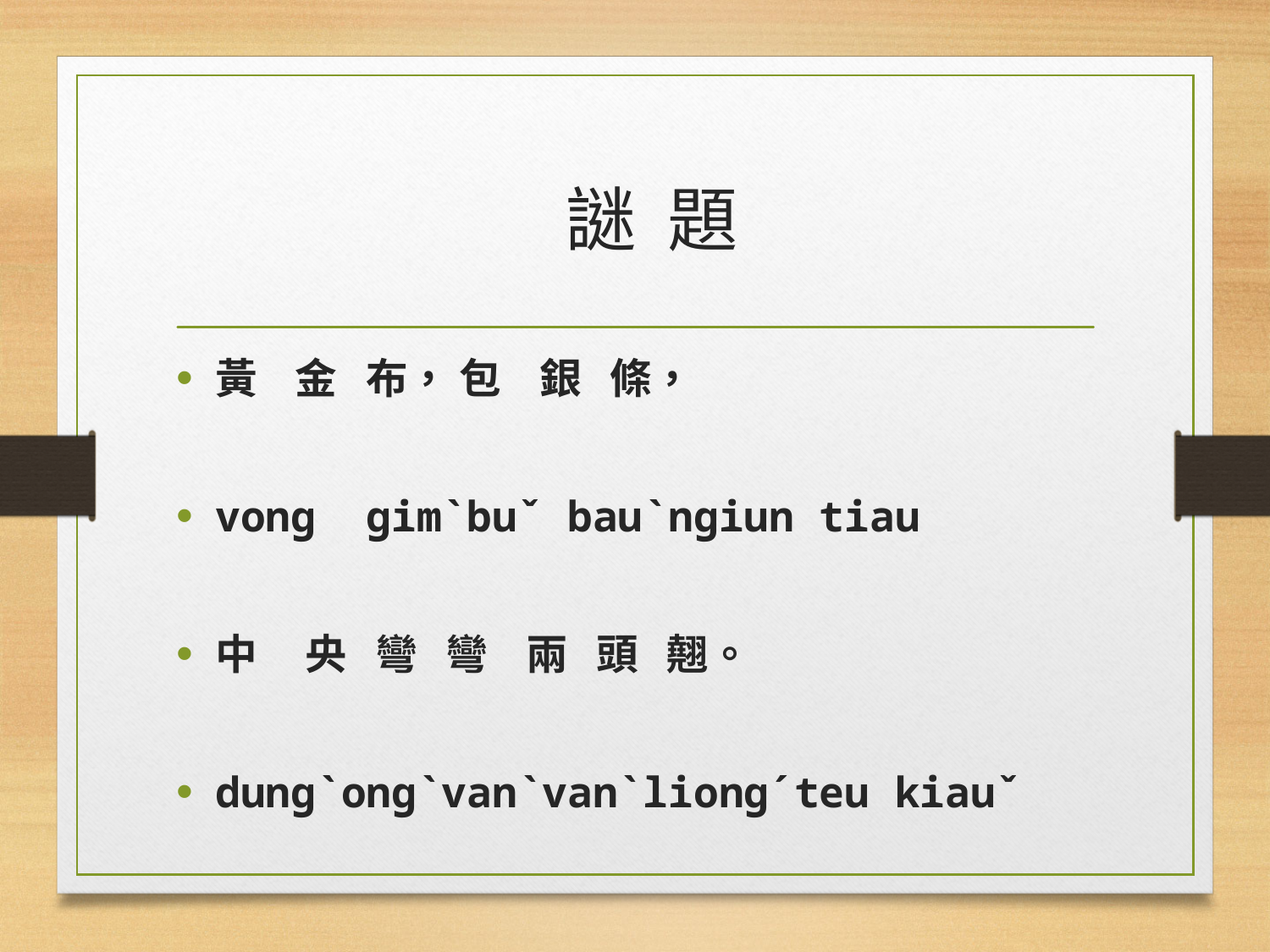

# 謎  題
黃    金   布， 包    銀   條，

vong  gimˋbuˇ bauˋngiun tiau

中     央   彎   彎    兩   頭   翹。

dungˋongˋvanˋvanˋliongˊteu kiauˇ